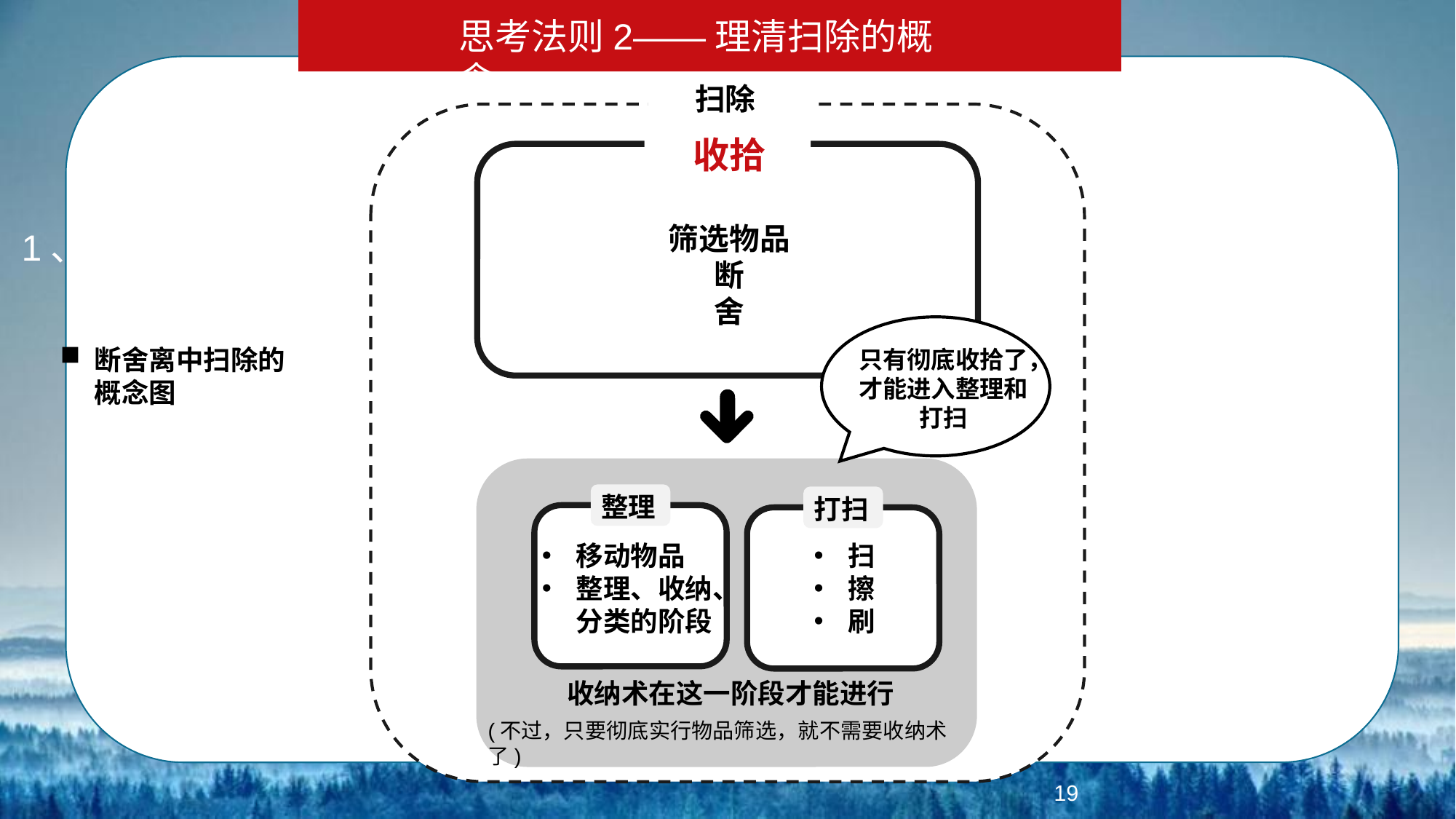

思考法则2——理清扫除的概念

扫除

收拾

筛选物品
断
舍
1、思考法则

断舍离中扫除的概念图
只有彻底收拾了，才能进入整理和打扫

整理

打扫

移动物品
整理、收纳、分类的阶段
扫
擦
刷
收纳术在这一阶段才能进行
(不过，只要彻底实行物品筛选，就不需要收纳术了)